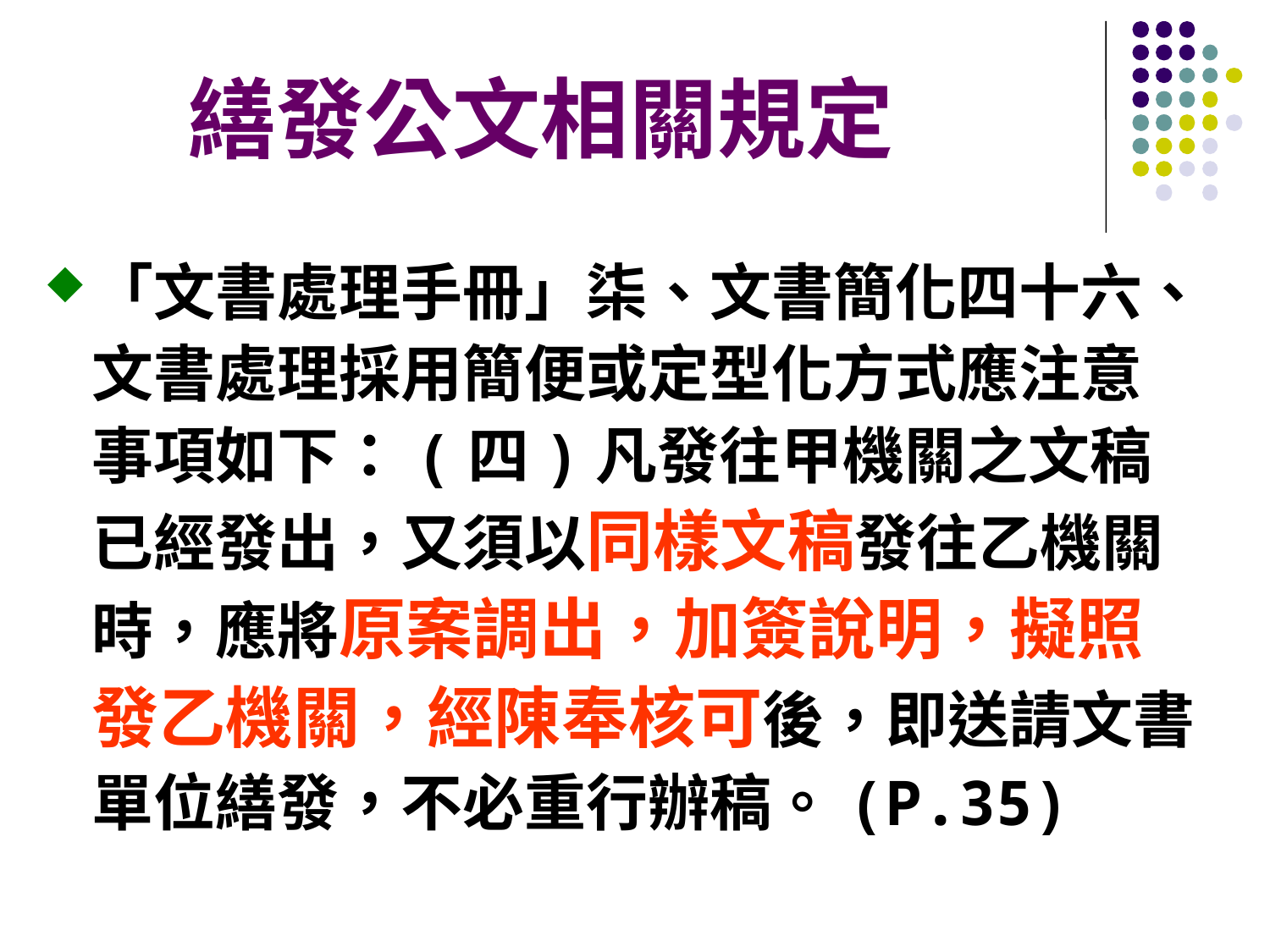

繕發公文相關規定
「文書處理手冊」柒、文書簡化四十六、文書處理採用簡便或定型化方式應注意事項如下：(四)凡發往甲機關之文稿已經發出，又須以同樣文稿發往乙機關時，應將原案調出，加簽說明，擬照發乙機關，經陳奉核可後，即送請文書單位繕發，不必重行辦稿。(P.35)